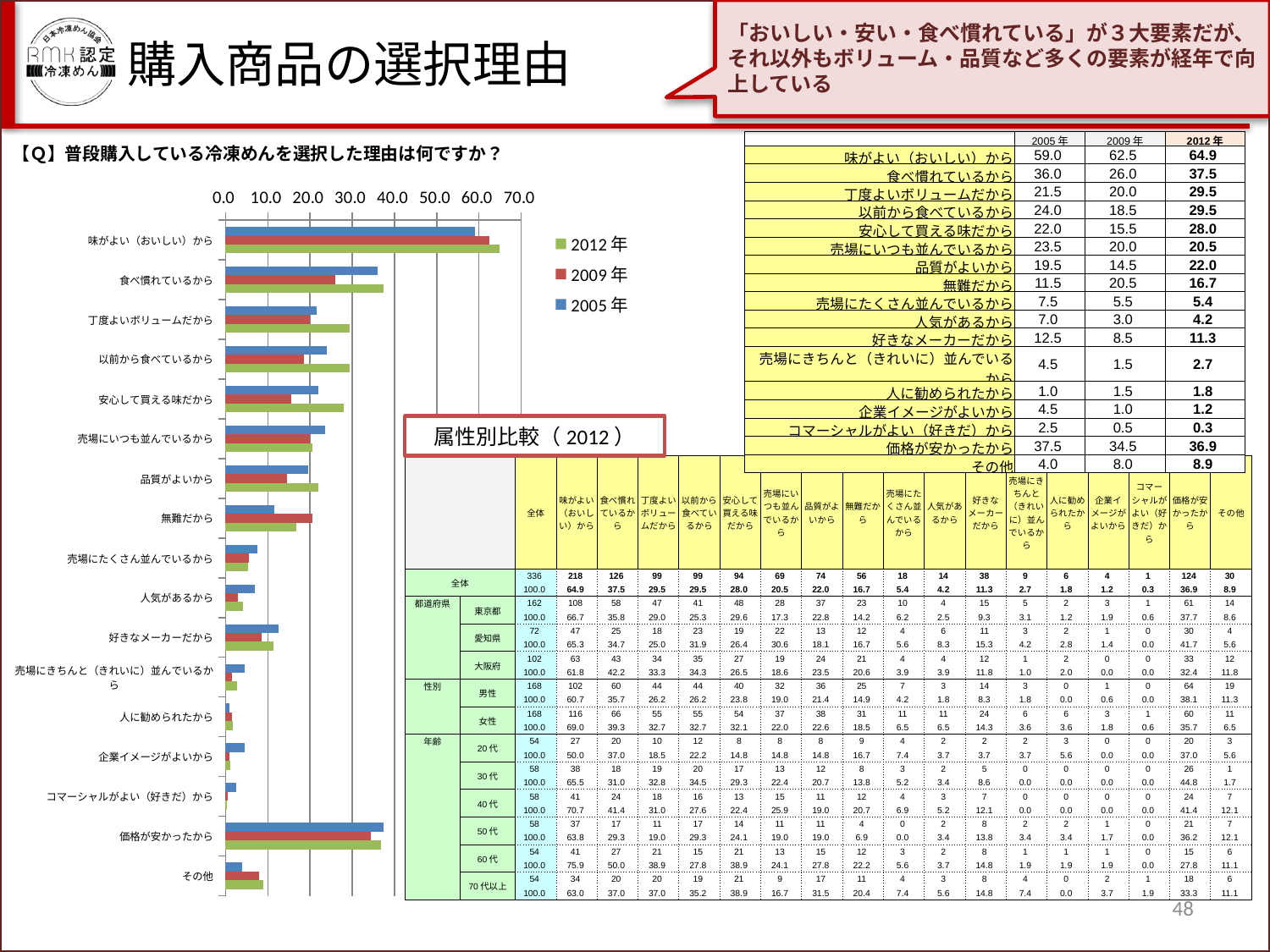

「おいしい・安い・食べ慣れている」が３大要素だが、それ以外もボリューム・品質など多くの要素が経年で向上している
購入商品の選択理由
|  | 2005年 | 2009年 | 2012年 |
| --- | --- | --- | --- |
| 味がよい（おいしい）から | 59.0 | 62.5 | 64.9 |
| 食べ慣れているから | 36.0 | 26.0 | 37.5 |
| 丁度よいボリュームだから | 21.5 | 20.0 | 29.5 |
| 以前から食べているから | 24.0 | 18.5 | 29.5 |
| 安心して買える味だから | 22.0 | 15.5 | 28.0 |
| 売場にいつも並んでいるから | 23.5 | 20.0 | 20.5 |
| 品質がよいから | 19.5 | 14.5 | 22.0 |
| 無難だから | 11.5 | 20.5 | 16.7 |
| 売場にたくさん並んでいるから | 7.5 | 5.5 | 5.4 |
| 人気があるから | 7.0 | 3.0 | 4.2 |
| 好きなメーカーだから | 12.5 | 8.5 | 11.3 |
| 売場にきちんと（きれいに）並んでいるから | 4.5 | 1.5 | 2.7 |
| 人に勧められたから | 1.0 | 1.5 | 1.8 |
| 企業イメージがよいから | 4.5 | 1.0 | 1.2 |
| コマーシャルがよい（好きだ）から | 2.5 | 0.5 | 0.3 |
| 価格が安かったから | 37.5 | 34.5 | 36.9 |
| その他 | 4.0 | 8.0 | 8.9 |
【Ｑ】普段購入している冷凍めんを選択した理由は何ですか？

### Chart

| Category | 2005年 | 2009年 | 2012年 |
|---|---|---|---|
| 味がよい（おいしい）から | 59.0 | 62.5 | 64.88095238095238 |
| 食べ慣れているから | 36.0 | 26.0 | 37.5 |
| 丁度よいボリュームだから | 21.5 | 20.0 | 29.464285714285715 |
| 以前から食べているから | 24.0 | 18.5 | 29.464285714285715 |
| 安心して買える味だから | 22.0 | 15.5 | 27.976190476190478 |
| 売場にいつも並んでいるから | 23.5 | 20.0 | 20.53571428571427 |
| 品質がよいから | 19.5 | 14.5 | 22.023809523809533 |
| 無難だから | 11.5 | 20.5 | 16.666666666666664 |
| 売場にたくさん並んでいるから | 7.5 | 5.5 | 5.357142857142853 |
| 人気があるから | 7.0 | 3.0 | 4.166666666666666 |
| 好きなメーカーだから | 12.5 | 8.5 | 11.309523809523817 |
| 売場にきちんと（きれいに）並んでいるから | 4.5 | 1.5 | 2.67857142857143 |
| 人に勧められたから | 1.0 | 1.5 | 1.7857142857142843 |
| 企業イメージがよいから | 4.5 | 1.0 | 1.1904761904761905 |
| コマーシャルがよい（好きだ）から | 2.5 | 0.5 | 0.2976190476190479 |
| 価格が安かったから | 37.5 | 34.5 | 36.904761904761905 |
| その他 | 4.0 | 8.0 | 8.928571428571416 |
属性別比較（2012）
|  |  | 全体 | 味がよい（おいしい）から | 食べ慣れているから | 丁度よいボリュームだから | 以前から食べているから | 安心して買える味だから | 売場にいつも並んでいるから | 品質がよいから | 無難だから | 売場にたくさん並んでいるから | 人気があるから | 好きなメーカーだから | 売場にきちんと（きれいに）並んでいるから | 人に勧められたから | 企業イメージがよいから | コマーシャルがよい（好きだ）から | 価格が安かったから | その他 |
| --- | --- | --- | --- | --- | --- | --- | --- | --- | --- | --- | --- | --- | --- | --- | --- | --- | --- | --- | --- |
| 全体 |  | 336 | 218 | 126 | 99 | 99 | 94 | 69 | 74 | 56 | 18 | 14 | 38 | 9 | 6 | 4 | 1 | 124 | 30 |
|  |  | 100.0 | 64.9 | 37.5 | 29.5 | 29.5 | 28.0 | 20.5 | 22.0 | 16.7 | 5.4 | 4.2 | 11.3 | 2.7 | 1.8 | 1.2 | 0.3 | 36.9 | 8.9 |
| 都道府県 | 東京都 | 162 | 108 | 58 | 47 | 41 | 48 | 28 | 37 | 23 | 10 | 4 | 15 | 5 | 2 | 3 | 1 | 61 | 14 |
|  |  | 100.0 | 66.7 | 35.8 | 29.0 | 25.3 | 29.6 | 17.3 | 22.8 | 14.2 | 6.2 | 2.5 | 9.3 | 3.1 | 1.2 | 1.9 | 0.6 | 37.7 | 8.6 |
|  | 愛知県 | 72 | 47 | 25 | 18 | 23 | 19 | 22 | 13 | 12 | 4 | 6 | 11 | 3 | 2 | 1 | 0 | 30 | 4 |
|  |  | 100.0 | 65.3 | 34.7 | 25.0 | 31.9 | 26.4 | 30.6 | 18.1 | 16.7 | 5.6 | 8.3 | 15.3 | 4.2 | 2.8 | 1.4 | 0.0 | 41.7 | 5.6 |
|  | 大阪府 | 102 | 63 | 43 | 34 | 35 | 27 | 19 | 24 | 21 | 4 | 4 | 12 | 1 | 2 | 0 | 0 | 33 | 12 |
|  |  | 100.0 | 61.8 | 42.2 | 33.3 | 34.3 | 26.5 | 18.6 | 23.5 | 20.6 | 3.9 | 3.9 | 11.8 | 1.0 | 2.0 | 0.0 | 0.0 | 32.4 | 11.8 |
| 性別 | 男性 | 168 | 102 | 60 | 44 | 44 | 40 | 32 | 36 | 25 | 7 | 3 | 14 | 3 | 0 | 1 | 0 | 64 | 19 |
|  |  | 100.0 | 60.7 | 35.7 | 26.2 | 26.2 | 23.8 | 19.0 | 21.4 | 14.9 | 4.2 | 1.8 | 8.3 | 1.8 | 0.0 | 0.6 | 0.0 | 38.1 | 11.3 |
|  | 女性 | 168 | 116 | 66 | 55 | 55 | 54 | 37 | 38 | 31 | 11 | 11 | 24 | 6 | 6 | 3 | 1 | 60 | 11 |
|  |  | 100.0 | 69.0 | 39.3 | 32.7 | 32.7 | 32.1 | 22.0 | 22.6 | 18.5 | 6.5 | 6.5 | 14.3 | 3.6 | 3.6 | 1.8 | 0.6 | 35.7 | 6.5 |
| 年齢 | 20代 | 54 | 27 | 20 | 10 | 12 | 8 | 8 | 8 | 9 | 4 | 2 | 2 | 2 | 3 | 0 | 0 | 20 | 3 |
|  |  | 100.0 | 50.0 | 37.0 | 18.5 | 22.2 | 14.8 | 14.8 | 14.8 | 16.7 | 7.4 | 3.7 | 3.7 | 3.7 | 5.6 | 0.0 | 0.0 | 37.0 | 5.6 |
|  | 30代 | 58 | 38 | 18 | 19 | 20 | 17 | 13 | 12 | 8 | 3 | 2 | 5 | 0 | 0 | 0 | 0 | 26 | 1 |
|  |  | 100.0 | 65.5 | 31.0 | 32.8 | 34.5 | 29.3 | 22.4 | 20.7 | 13.8 | 5.2 | 3.4 | 8.6 | 0.0 | 0.0 | 0.0 | 0.0 | 44.8 | 1.7 |
|  | 40代 | 58 | 41 | 24 | 18 | 16 | 13 | 15 | 11 | 12 | 4 | 3 | 7 | 0 | 0 | 0 | 0 | 24 | 7 |
|  |  | 100.0 | 70.7 | 41.4 | 31.0 | 27.6 | 22.4 | 25.9 | 19.0 | 20.7 | 6.9 | 5.2 | 12.1 | 0.0 | 0.0 | 0.0 | 0.0 | 41.4 | 12.1 |
|  | 50代 | 58 | 37 | 17 | 11 | 17 | 14 | 11 | 11 | 4 | 0 | 2 | 8 | 2 | 2 | 1 | 0 | 21 | 7 |
|  |  | 100.0 | 63.8 | 29.3 | 19.0 | 29.3 | 24.1 | 19.0 | 19.0 | 6.9 | 0.0 | 3.4 | 13.8 | 3.4 | 3.4 | 1.7 | 0.0 | 36.2 | 12.1 |
|  | 60代 | 54 | 41 | 27 | 21 | 15 | 21 | 13 | 15 | 12 | 3 | 2 | 8 | 1 | 1 | 1 | 0 | 15 | 6 |
|  |  | 100.0 | 75.9 | 50.0 | 38.9 | 27.8 | 38.9 | 24.1 | 27.8 | 22.2 | 5.6 | 3.7 | 14.8 | 1.9 | 1.9 | 1.9 | 0.0 | 27.8 | 11.1 |
|  | 70代以上 | 54 | 34 | 20 | 20 | 19 | 21 | 9 | 17 | 11 | 4 | 3 | 8 | 4 | 0 | 2 | 1 | 18 | 6 |
|  |  | 100.0 | 63.0 | 37.0 | 37.0 | 35.2 | 38.9 | 16.7 | 31.5 | 20.4 | 7.4 | 5.6 | 14.8 | 7.4 | 0.0 | 3.7 | 1.9 | 33.3 | 11.1 |
48